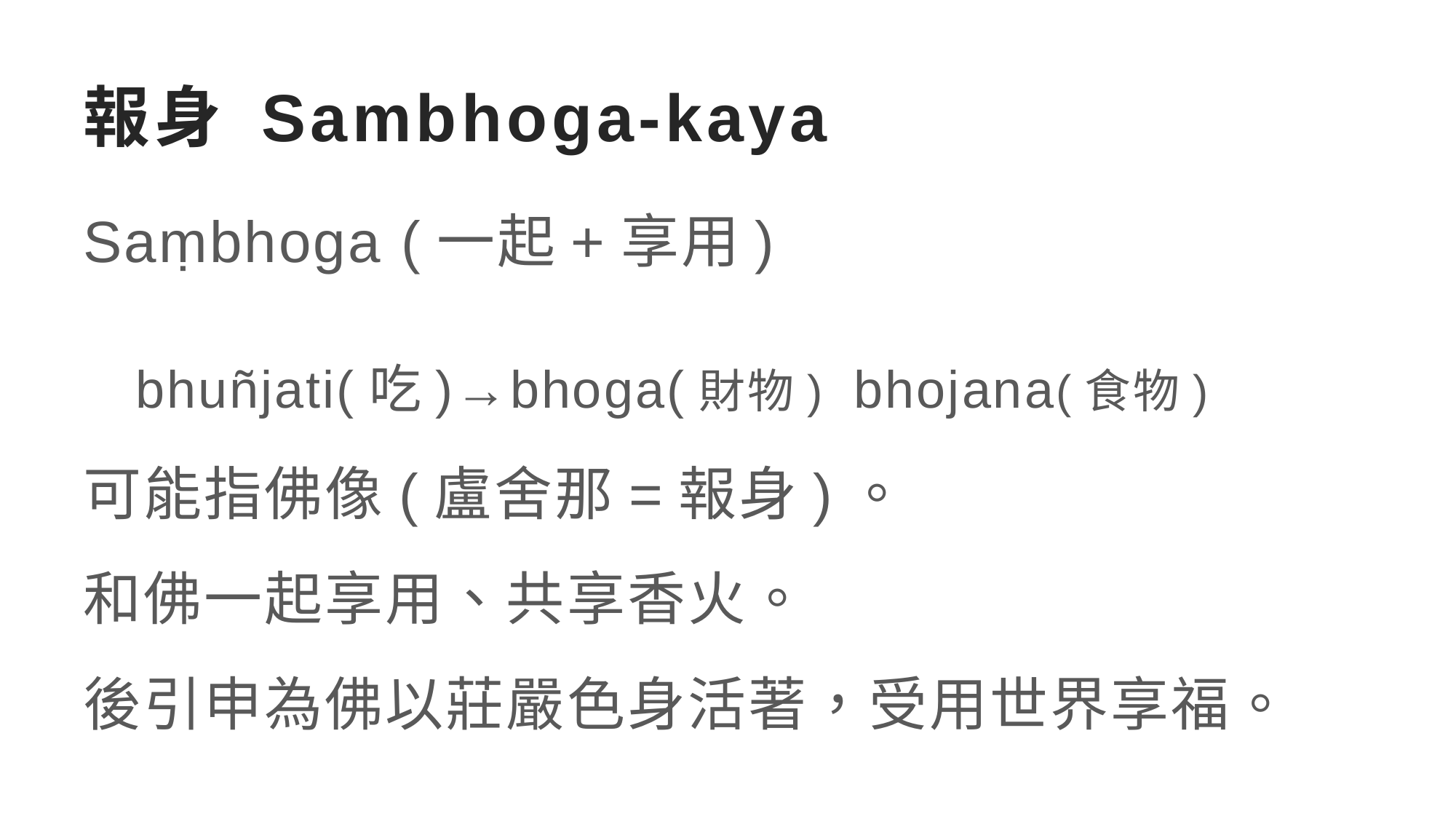

# 報身 Sambhoga-kaya
Saṃbhoga (一起+享用)
bhuñjati(吃)→bhoga(財物) bhojana(食物)
可能指佛像(盧舍那=報身)。
和佛一起享用、共享香火。
後引申為佛以莊嚴色身活著，受用世界享福。